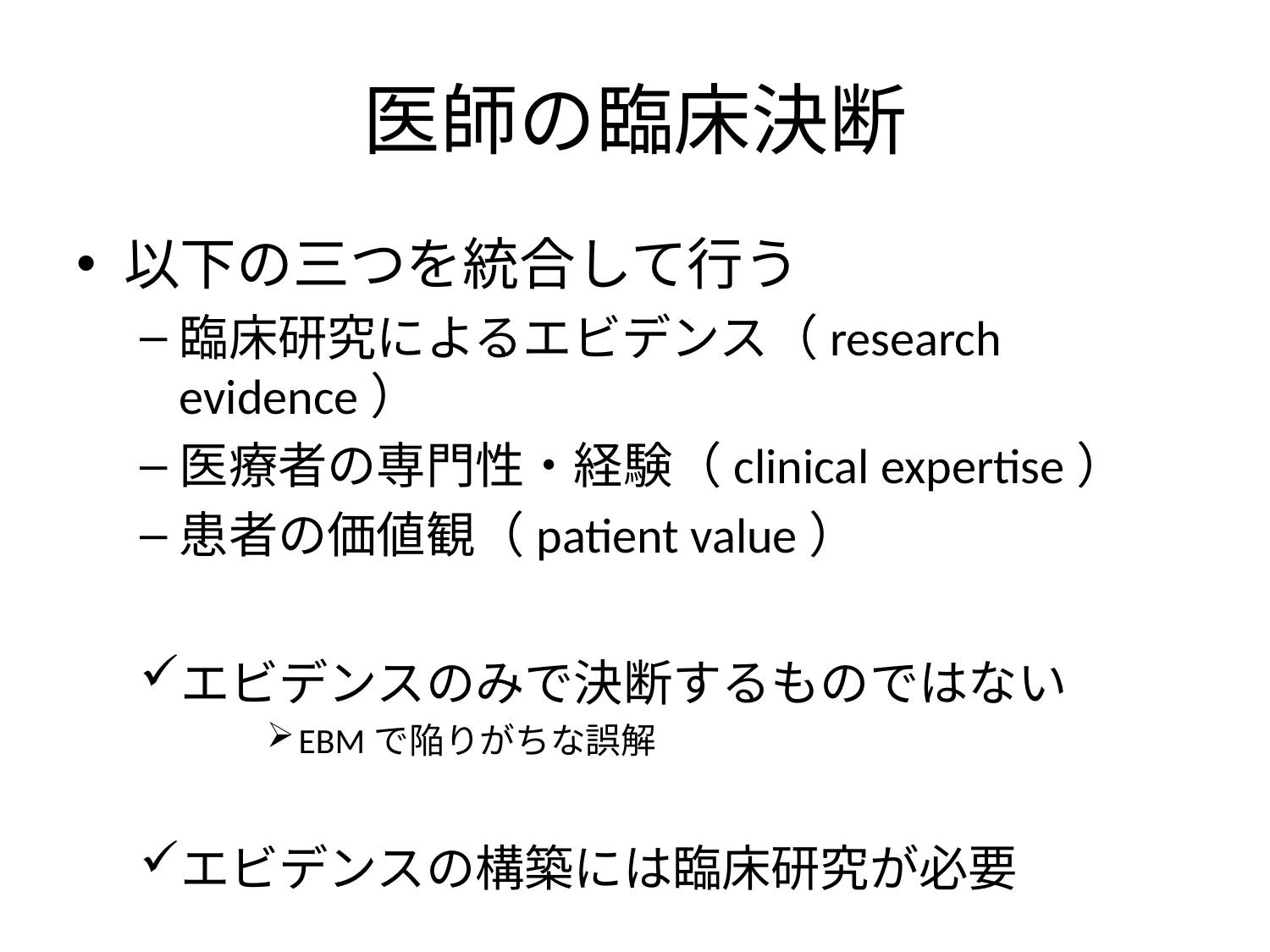

# 医師の臨床決断
以下の三つを統合して行う
臨床研究によるエビデンス（research evidence）
医療者の専門性・経験（clinical expertise）
患者の価値観（patient value）

エビデンスのみで決断するものではない
EBMで陥りがちな誤解

エビデンスの構築には臨床研究が必要